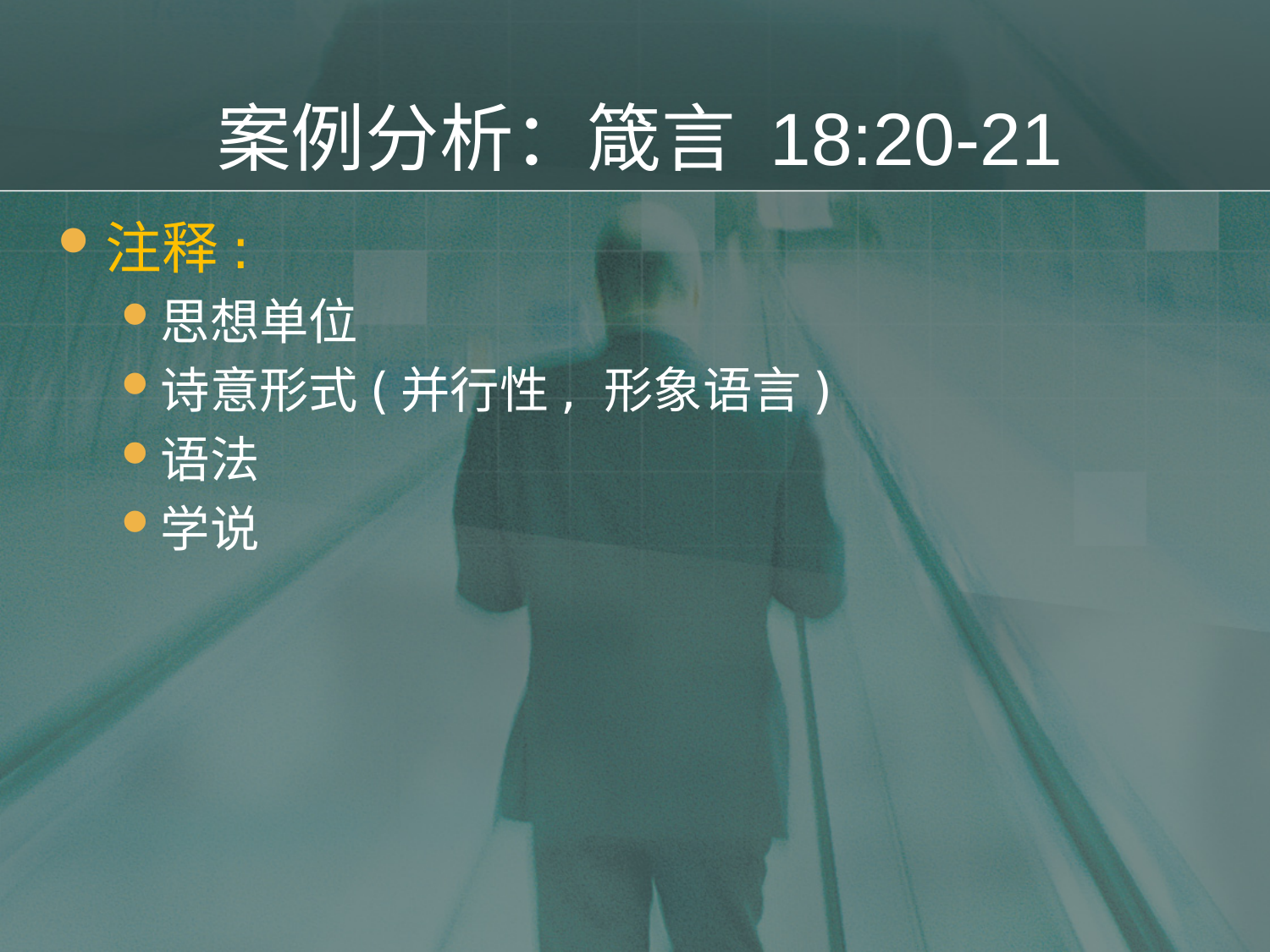

# 案例分析：箴言 18:20-21
注释:
思想单位
诗意形式(并行性, 形象语言)
语法
学说